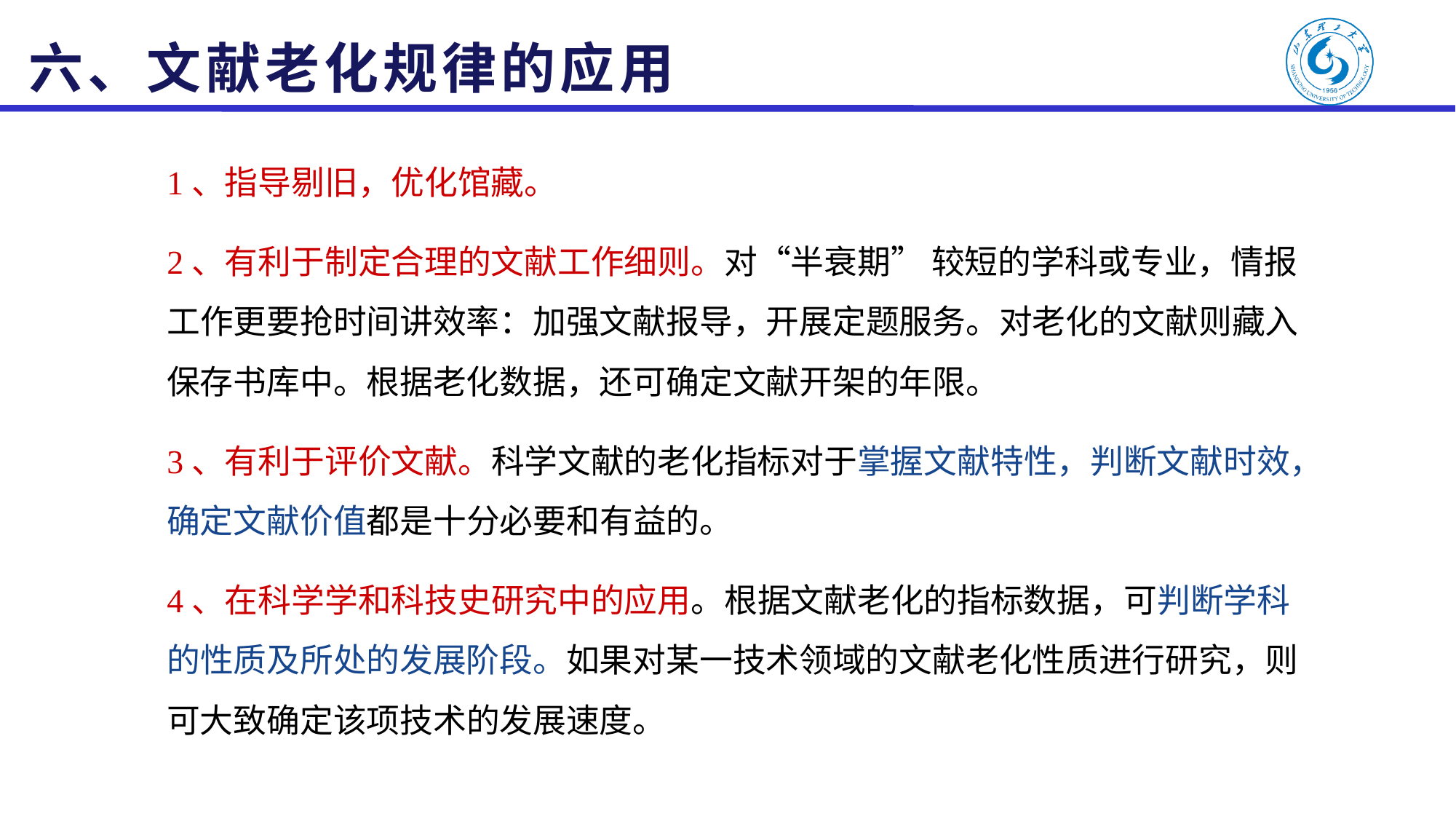

# 六、文献老化规律的应用
1、指导剔旧，优化馆藏。
2、有利于制定合理的文献工作细则。对“半衰期” 较短的学科或专业，情报工作更要抢时间讲效率：加强文献报导，开展定题服务。对老化的文献则藏入保存书库中。根据老化数据，还可确定文献开架的年限。
3、有利于评价文献。科学文献的老化指标对于掌握文献特性，判断文献时效，确定文献价值都是十分必要和有益的。
4、在科学学和科技史研究中的应用。根据文献老化的指标数据，可判断学科的性质及所处的发展阶段。如果对某一技术领域的文献老化性质进行研究，则可大致确定该项技术的发展速度。